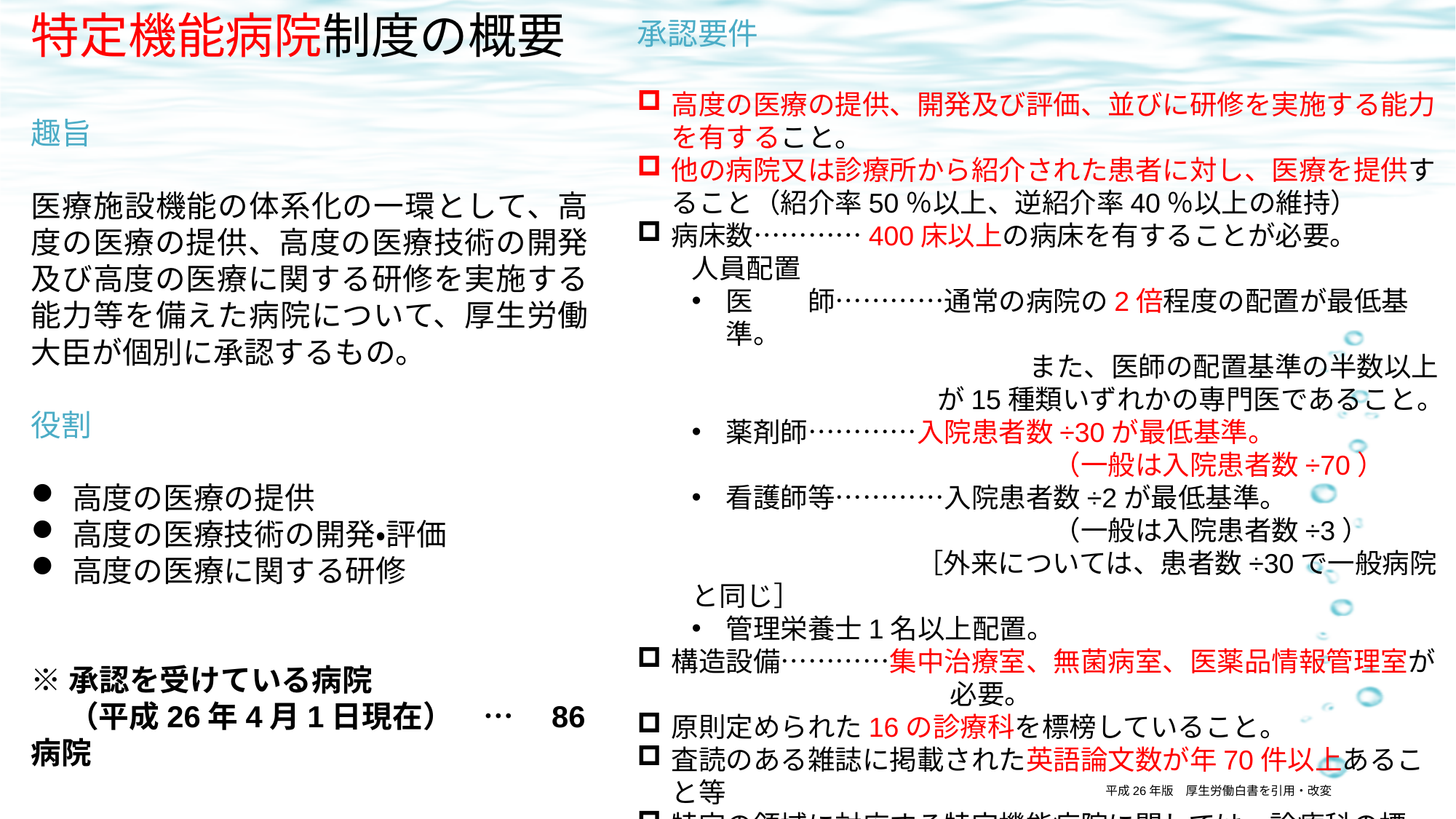

特定機能病院制度の概要

趣旨

医療施設機能の体系化の一環として、高度の医療の提供、高度の医療技術の開発及び高度の医療に関する研修を実施する能力等を備えた病院について、厚生労働大臣が個別に承認するもの。

役割

高度の医療の提供
高度の医療技術の開発・評価
高度の医療に関する研修

※承認を受けている病院
　 （平成26年4月1日現在）　…　86病院

承認要件

高度の医療の提供、開発及び評価、並びに研修を実施する能力を有すること。
他の病院又は診療所から紹介された患者に対し、医療を提供すること（紹介率50％以上、逆紹介率40％以上の維持）
病床数…………400床以上の病床を有することが必要。
人員配置
医　　師…………通常の病院の2倍程度の配置が最低基準。
　　　　　　　　　　また、医師の配置基準の半数以上が15種類いずれかの専門医であること。
薬剤師…………入院患者数÷30が最低基準。
			（一般は入院患者数÷70）
看護師等…………入院患者数÷2が最低基準。
			（一般は入院患者数÷3）
　		 ［外来については、患者数÷30で一般病院と同じ］
管理栄養士1名以上配置。
構造設備…………集中治療室、無菌病室、医薬品情報管理室が		　　 必要。
原則定められた16の診療科を標榜していること。
査読のある雑誌に掲載された英語論文数が年70件以上あること等
特定の領域に対応する特定機能病院に関しては、診療科の標榜、紹介率・逆紹介率等について、別途、承認要件を設定。
平成26年版　厚生労働白書を引用・改変